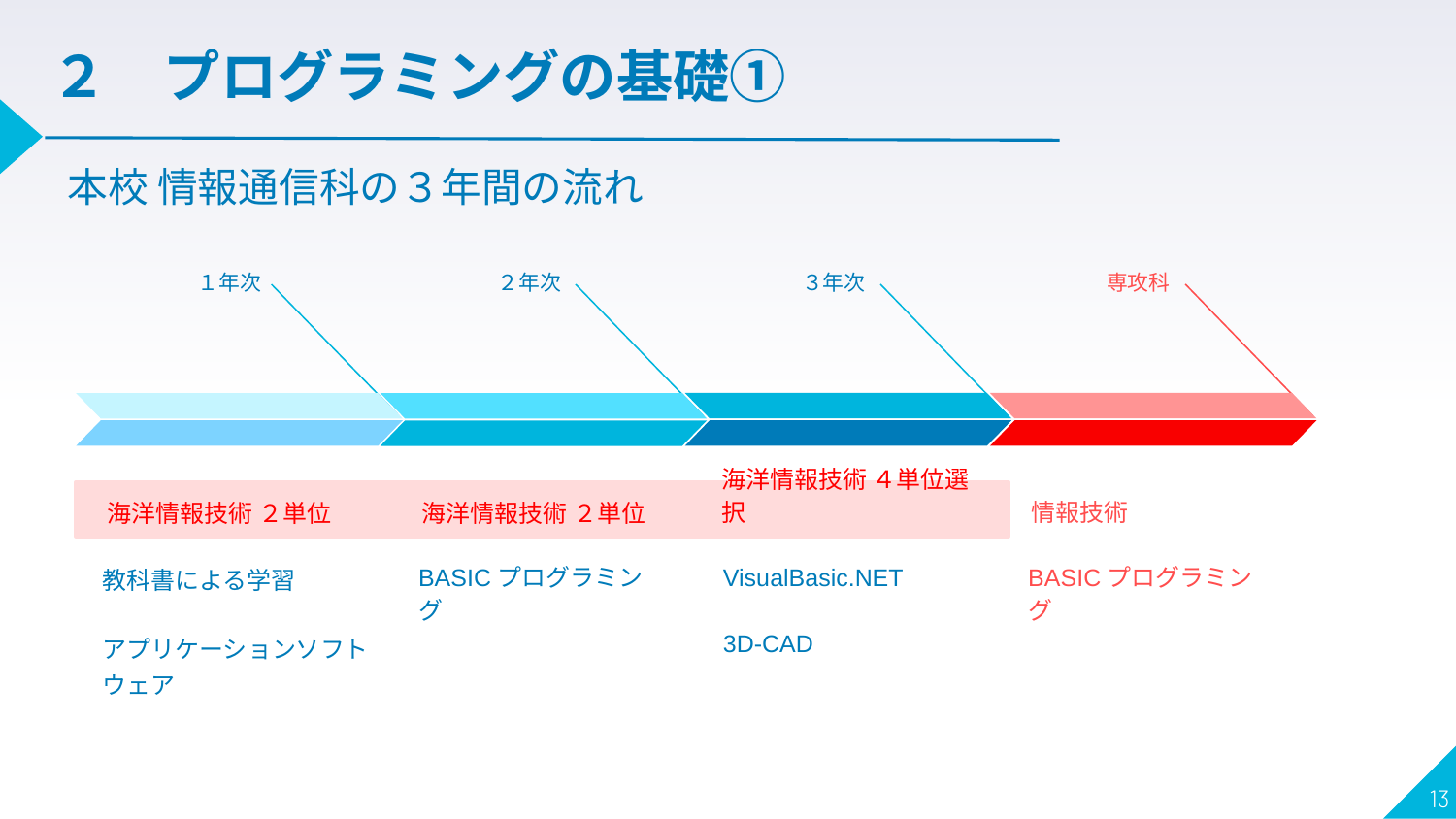

２　プログラミングの基礎①
本校 情報通信科の３年間の流れ
２年次

海洋情報技術 ２単位
BASICプログラミング
専攻科

情報技術
BASICプログラミング
３年次

海洋情報技術 ４単位選択
VisualBasic.NET
3D-CAD
１年次

海洋情報技術 ２単位
教科書による学習
アプリケーションソフトウェア

13